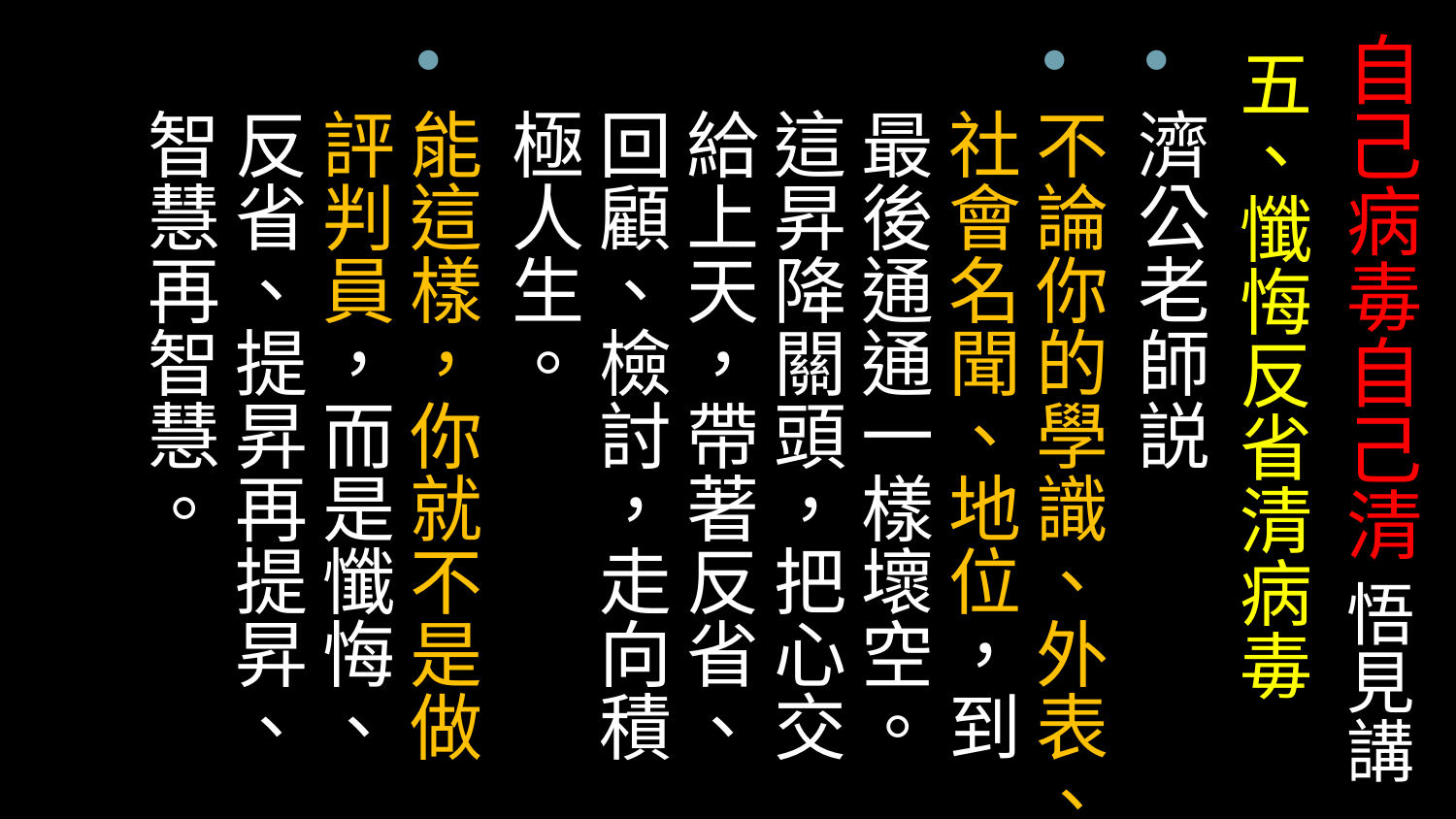

# 自己病毒自己清 悟見講
五、懺悔反省清病毒
濟公老師説
不論你的學識、外表、社會名聞、地位，到最後通通一樣壞空。這昇降關頭，把心交給上天，帶著反省、回顧、檢討，走向積極人生。
能這樣，你就不是做評判員，而是懺悔、反省、提昇再提昇、智慧再智慧。